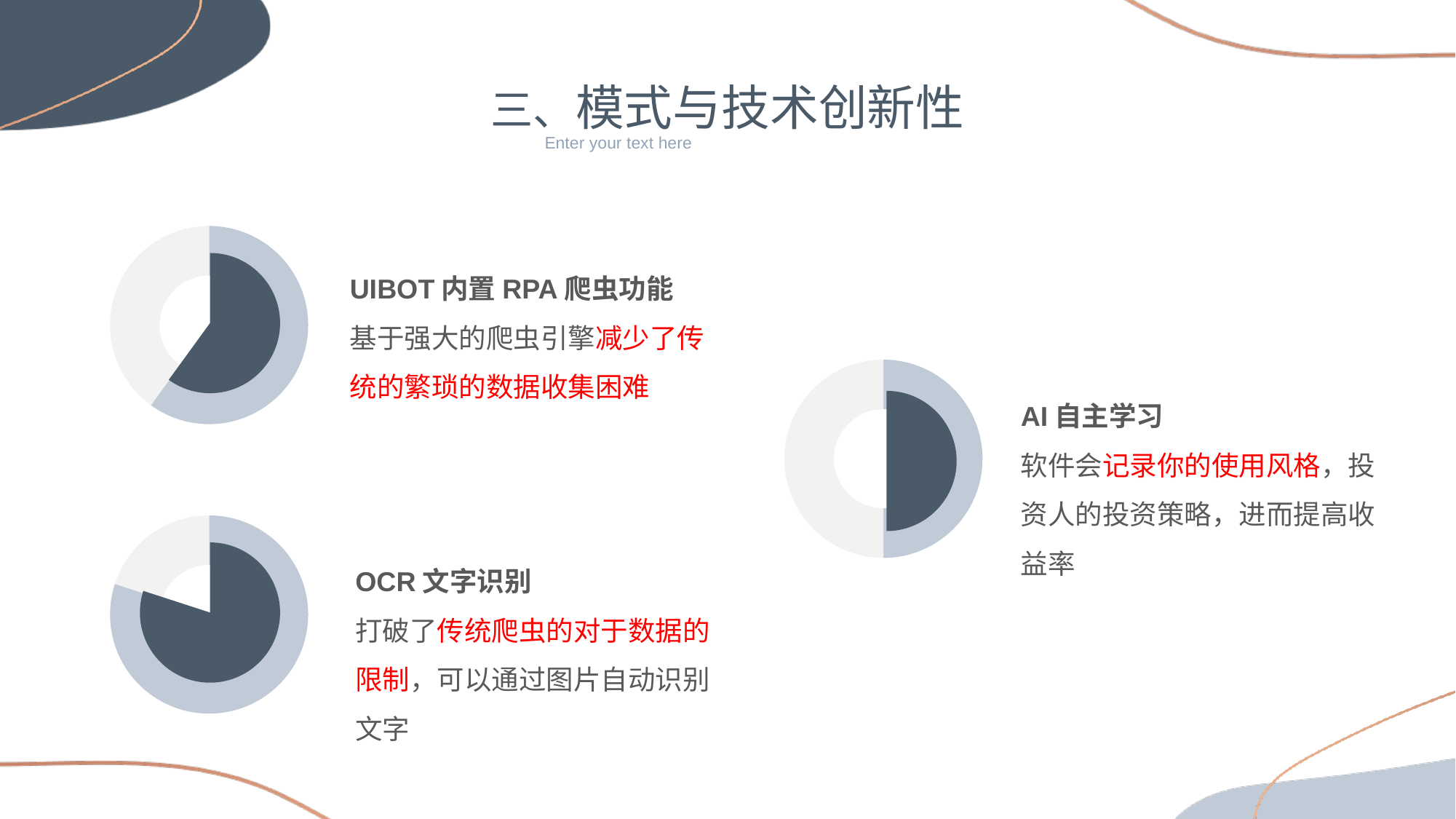

三、模式与技术创新性
Enter your text here

### Chart

| Category | % |
|---|---|
| colored | 60.0 |
| blank | 40.0 |

### Chart

| Category | Sales |
|---|---|
| 1st Qtr | 60.0 |
| 2nd Qtr | 40.0 |
UIBOT内置RPA爬虫功能
基于强大的爬虫引擎减少了传统的繁琐的数据收集困难

### Chart

| Category | % |
|---|---|
| colored | 50.0 |
| blank | 50.0 |
AI自主学习
软件会记录你的使用风格，投资人的投资策略，进而提高收益率

### Chart

| Category | Sales |
|---|---|
| 1st Qtr | 50.0 |
| 2nd Qtr | 50.0 |

### Chart

| Category |
|---|

### Chart

| Category | % |
|---|---|
| colored | 80.0 |
| blank | 20.0 |

### Chart

| Category | Sales |
|---|---|
| 1st Qtr | 80.0 |
| 2nd Qtr | 20.0 |
OCR文字识别
打破了传统爬虫的对于数据的限制，可以通过图片自动识别文字